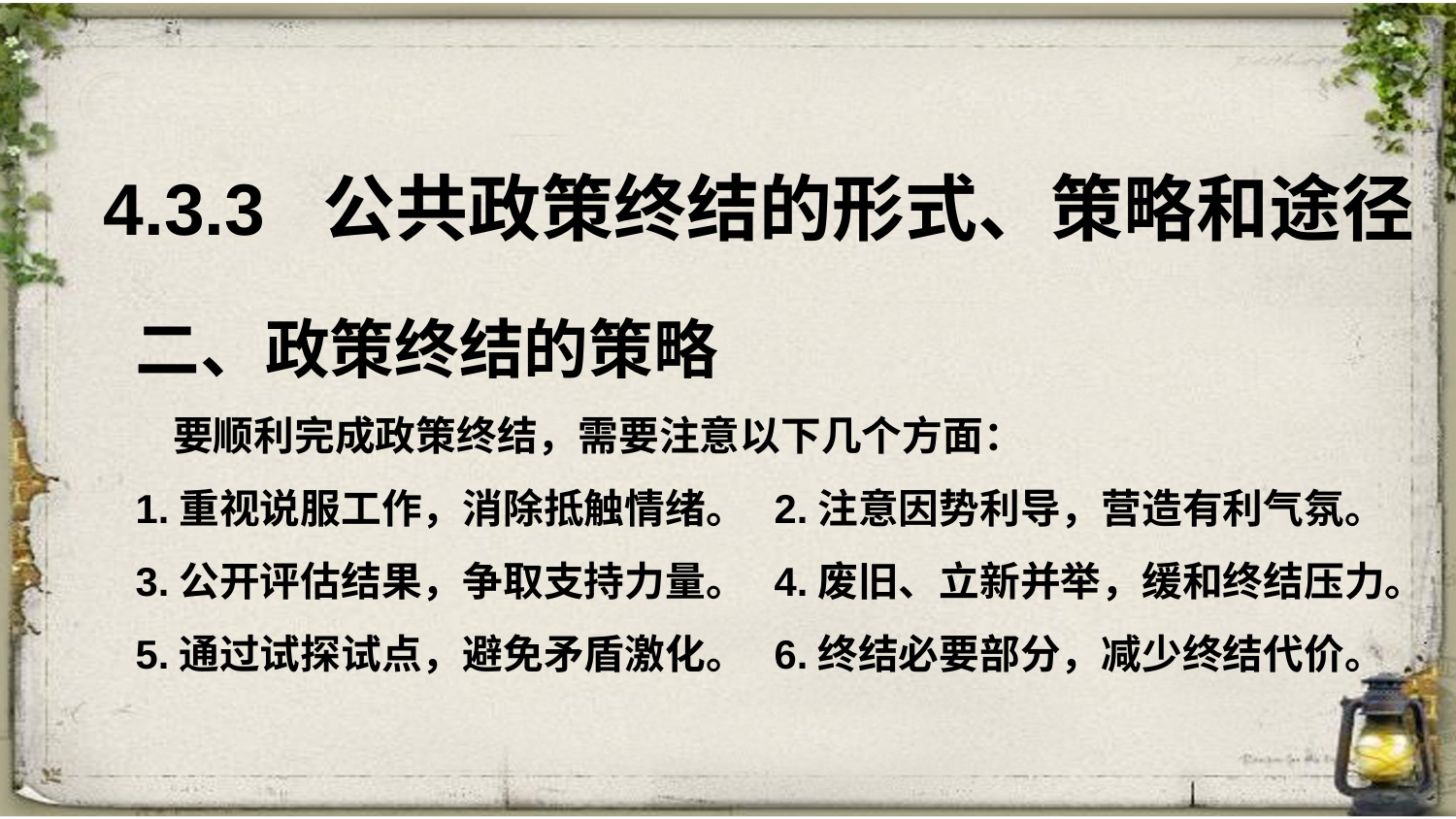

4.3.3  公共政策终结的形式、策略和途径
二、政策终结的策略
   要顺利完成政策终结，需要注意以下几个方面：
1.重视说服工作，消除抵触情绪。  2.注意因势利导，营造有利气氛。
3.公开评估结果，争取支持力量。  4.废旧、立新并举，缓和终结压力。
5.通过试探试点，避免矛盾激化。  6.终结必要部分，减少终结代价。